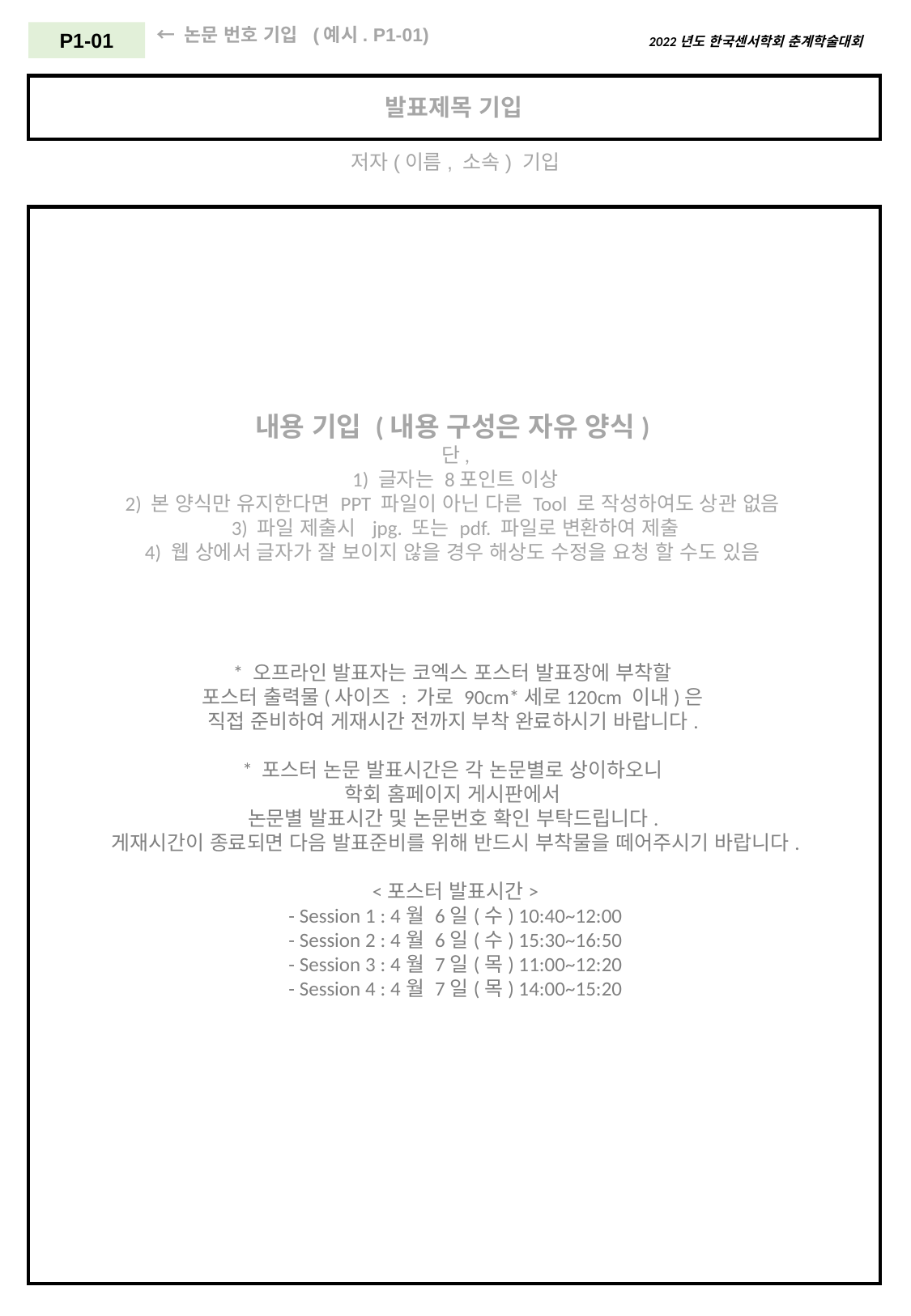

← 논문 번호 기입  (예시. P1-01)
P1-01
2022년도 한국센서학회 춘계학술대회

발표제목 기입
저자(이름, 소속) 기입

내용 기입 (내용 구성은 자유 양식)
단,
1) 글자는 8포인트 이상
2) 본 양식만 유지한다면 PPT 파일이 아닌 다른 Tool 로 작성하여도 상관 없음
3) 파일 제출시  jpg. 또는 pdf. 파일로 변환하여 제출
4) 웹 상에서 글자가 잘 보이지 않을 경우 해상도 수정을 요청 할 수도 있음

* 오프라인 발표자는 코엑스 포스터 발표장에 부착할
포스터 출력물(사이즈 : 가로 90cm*세로120cm 이내)은
직접 준비하여 게재시간 전까지 부착 완료하시기 바랍니다.

* 포스터 논문 발표시간은 각 논문별로 상이하오니
학회 홈페이지 게시판에서
논문별 발표시간 및 논문번호 확인 부탁드립니다.
게재시간이 종료되면 다음 발표준비를 위해 반드시 부착물을 떼어주시기 바랍니다.

<포스터 발표시간>
- Session 1 : 4월 6일(수) 10:40~12:00
- Session 2 : 4월 6일(수) 15:30~16:50
- Session 3 : 4월 7일(목) 11:00~12:20
- Session 4 : 4월 7일(목) 14:00~15:20